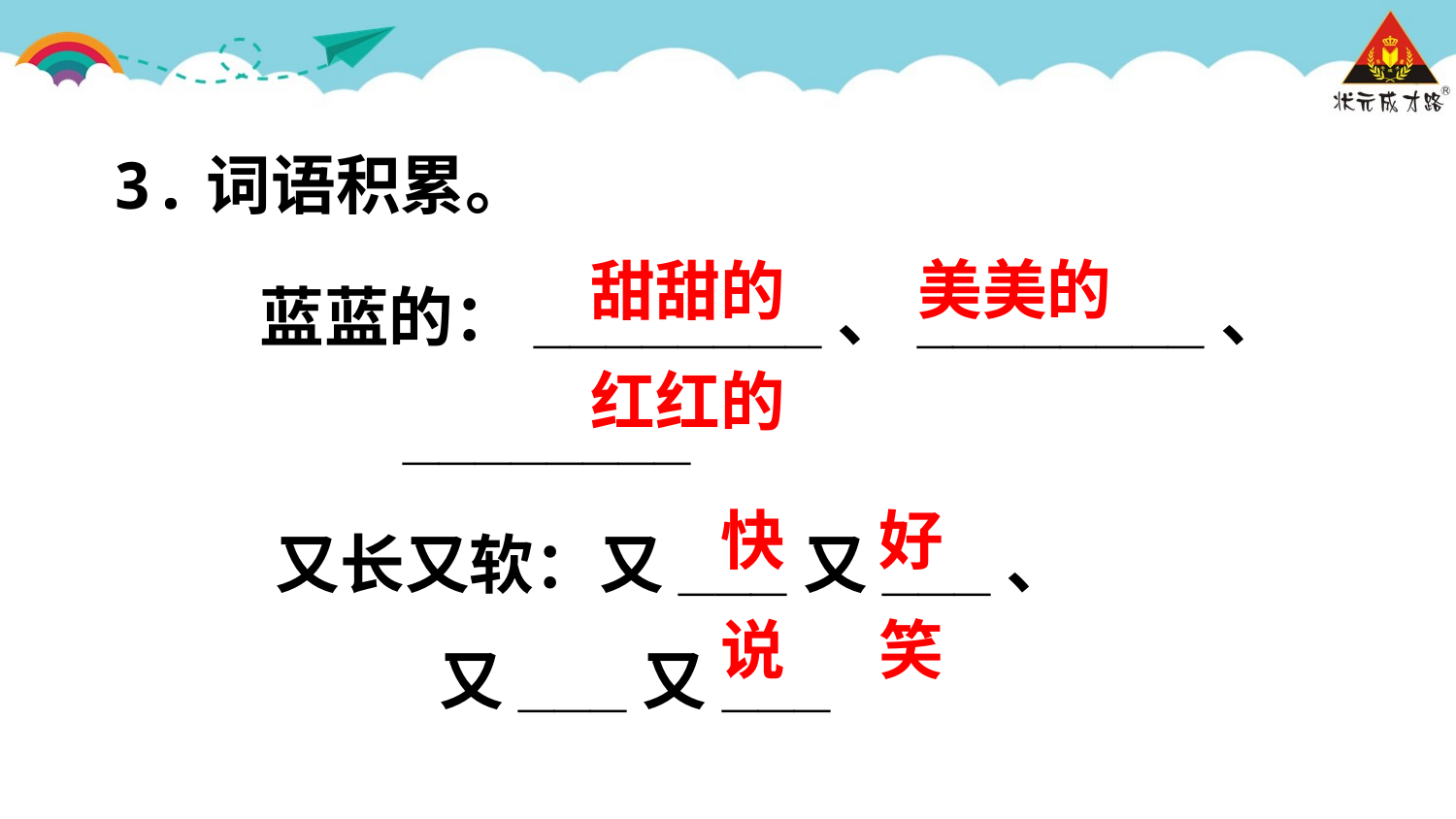

3.词语积累。
状元成才路
状元成才路
状元成才路
状元成才路
状元成才路
状元成才路
状元成才路
状元成才路
状元成才路
状元成才路
蓝蓝的：________、________、
        ________
状元成才路
美美的
甜甜的
状元成才路
状元成才路
状元成才路
状元成才路
状元成才路
状元成才路
状元成才路
状元成才路
状元成才路
状元成才路
状元成才路
状元成才路
状元成才路
状元成才路
状元成才路
状元成才路
状元成才路
状元成才路
状元成才路
状元成才路
状元成才路
状元成才路
状元成才路
状元成才路
状元成才路
状元成才路
红红的
状元成才路
状元成才路
状元成才路
状元成才路
状元成才路
状元成才路
状元成才路
状元成才路
状元成才路
状元成才路
状元成才路
状元成才路
状元成才路
状元成才路
状元成才路
状元成才路
状元成才路
状元成才路
状元成才路
状元成才路
状元成才路
状元成才路
状元成才路
状元成才路
状元成才路
状元成才路
状元成才路
状元成才路
状元成才路
又长又软：又___又___、
          又___又___
状元成才路
状元成才路
状元成才路
快
好
状元成才路
状元成才路
状元成才路
状元成才路
状元成才路
状元成才路
状元成才路
状元成才路
状元成才路
状元成才路
状元成才路
状元成才路
状元成才路
状元成才路
状元成才路
状元成才路
状元成才路
状元成才路
状元成才路
状元成才路
状元成才路
状元成才路
状元成才路
状元成才路
状元成才路
状元成才路
说
笑
状元成才路
状元成才路
状元成才路
状元成才路
状元成才路